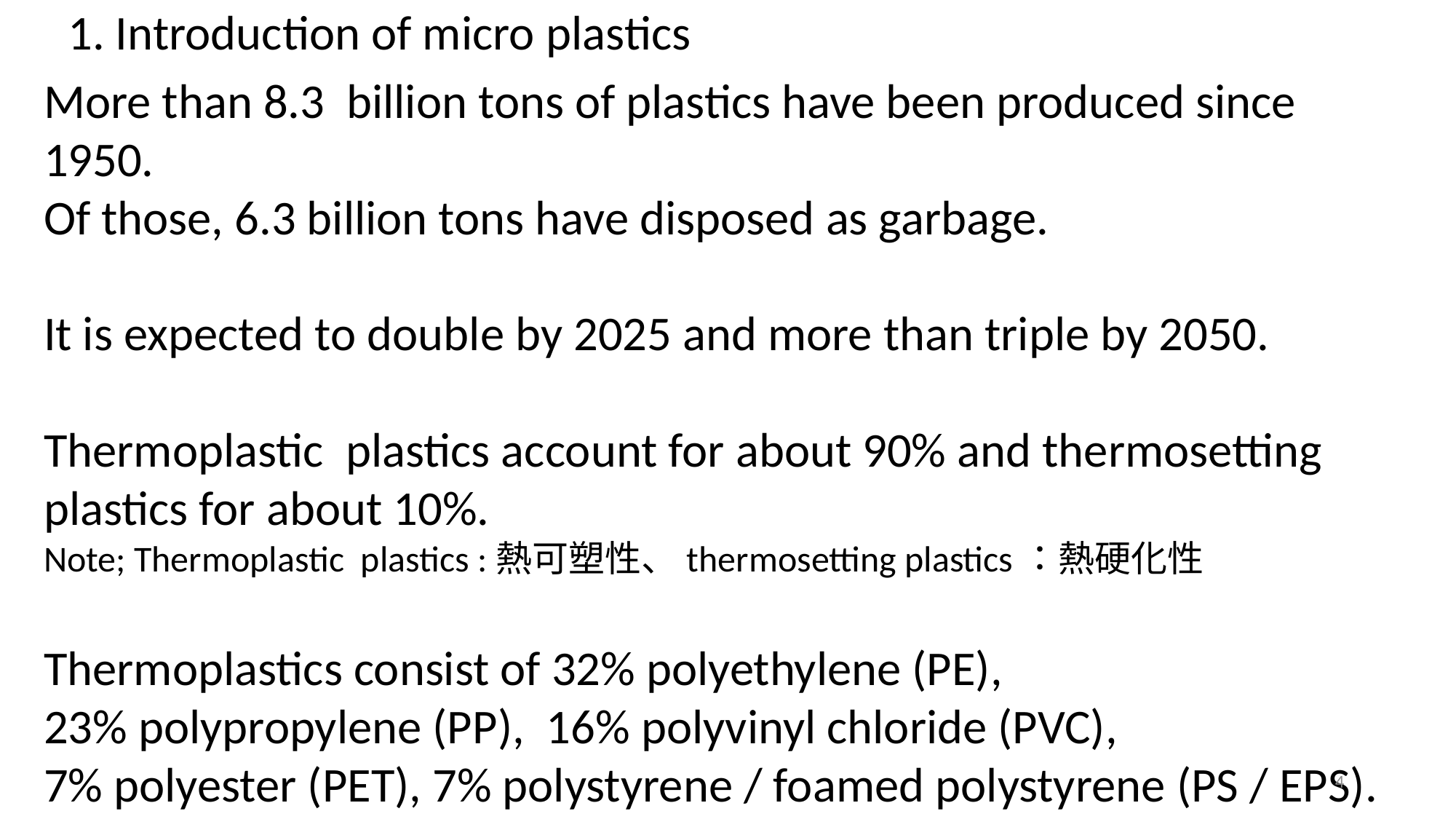

# 1. Introduction of micro plastics
More than 8.3  billion tons of plastics have been produced since 1950.
Of those, 6.3 billion tons have disposed as garbage.

It is expected to double by 2025 and more than triple by 2050.

Thermoplastic  plastics account for about 90% and thermosetting plastics for about 10%.
Note; Thermoplastic  plastics :熱可塑性、thermosetting plastics：熱硬化性

Thermoplastics consist of 32% polyethylene (PE),
23% polypropylene (PP),  16% polyvinyl chloride (PVC),
7% polyester (PET), 7% polystyrene / foamed polystyrene (PS / EPS).
4